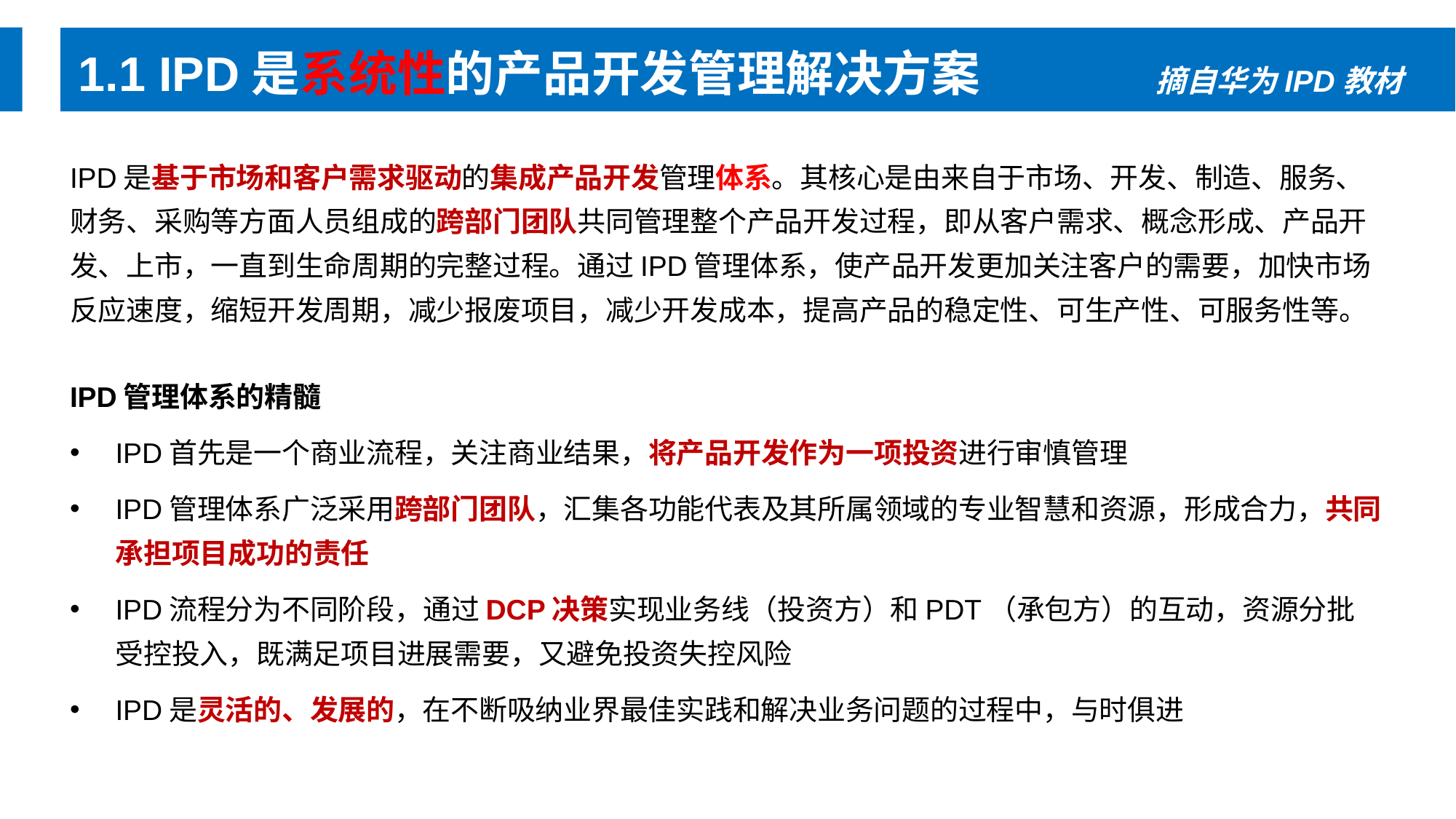

1.1 IPD是系统性的产品开发管理解决方案
摘自华为IPD教材
IPD是基于市场和客户需求驱动的集成产品开发管理体系。其核心是由来自于市场、开发、制造、服务、财务、采购等方面人员组成的跨部门团队共同管理整个产品开发过程，即从客户需求、概念形成、产品开发、上市，一直到生命周期的完整过程。通过IPD管理体系，使产品开发更加关注客户的需要，加快市场反应速度，缩短开发周期，减少报废项目，减少开发成本，提高产品的稳定性、可生产性、可服务性等。
IPD管理体系的精髓
IPD首先是一个商业流程，关注商业结果，将产品开发作为一项投资进行审慎管理
IPD管理体系广泛采用跨部门团队，汇集各功能代表及其所属领域的专业智慧和资源，形成合力，共同承担项目成功的责任
IPD流程分为不同阶段，通过DCP决策实现业务线（投资方）和PDT（承包方）的互动，资源分批受控投入，既满足项目进展需要，又避免投资失控风险
IPD是灵活的、发展的，在不断吸纳业界最佳实践和解决业务问题的过程中，与时俱进
13